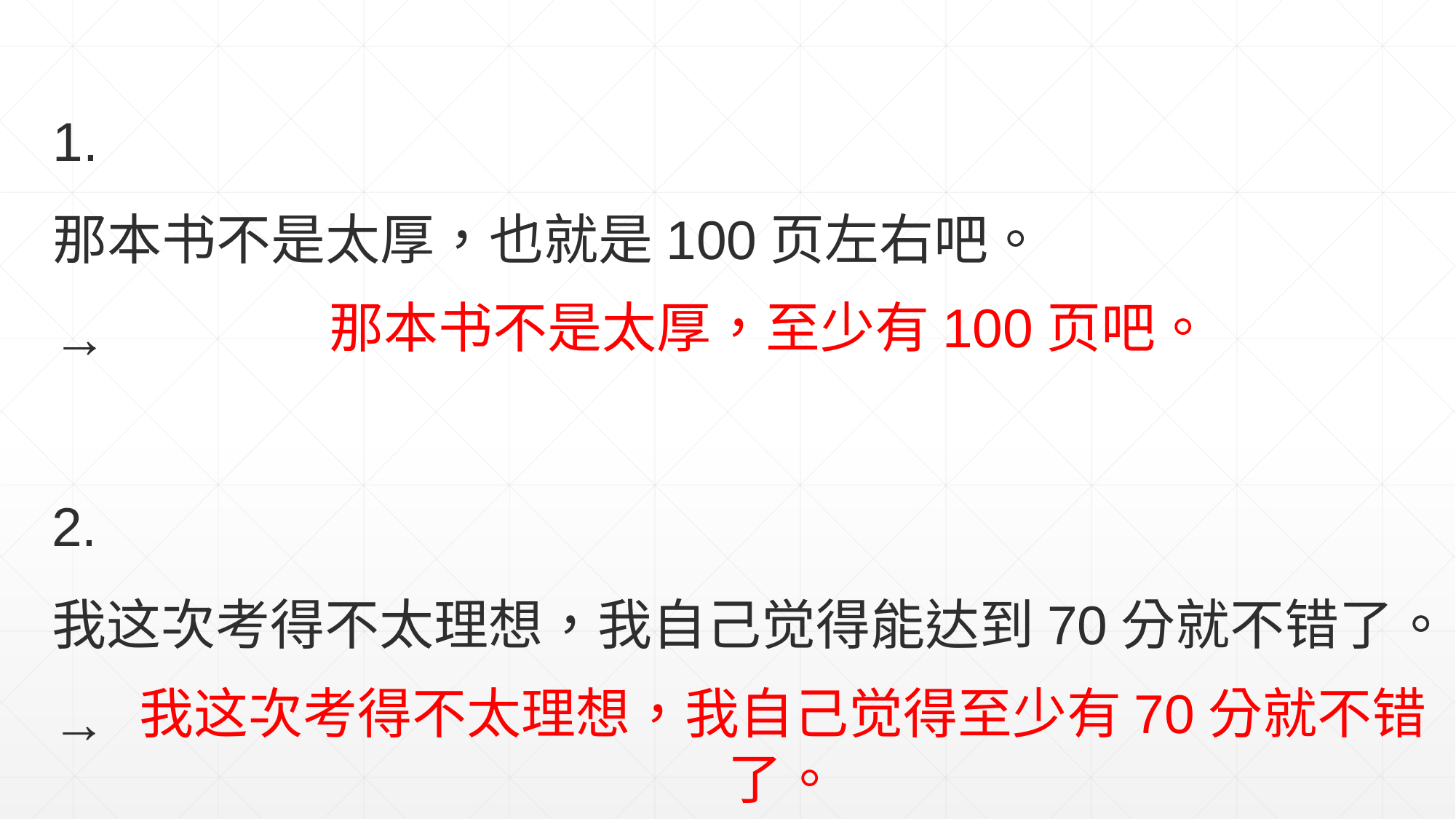

1.
那本书不是太厚，也就是100页左右吧。
→
那本书不是太厚，至少有100页吧。
2.
我这次考得不太理想，我自己觉得能达到70分就不错了。
→
我这次考得不太理想，我自己觉得至少有70分就不错了。